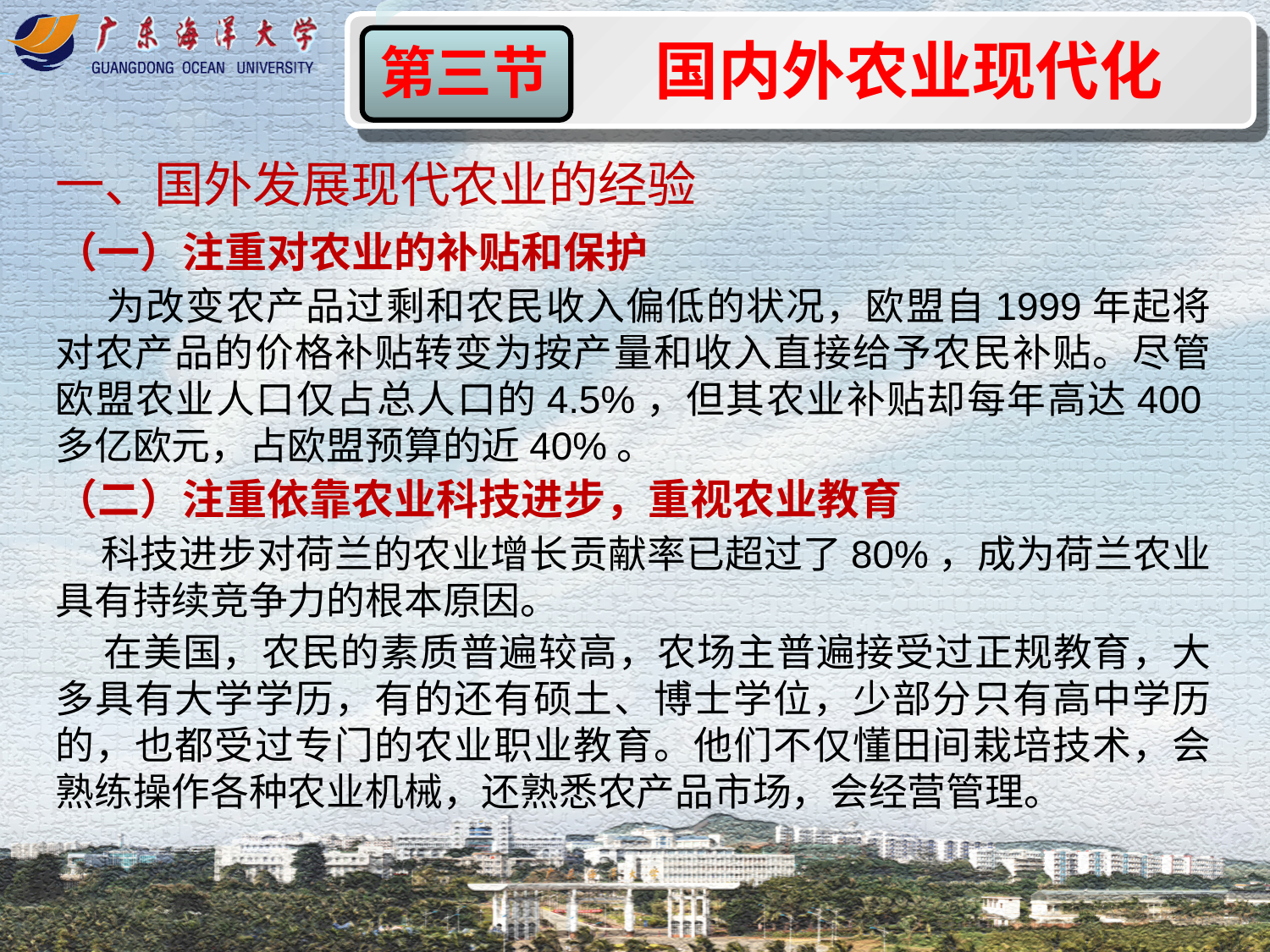

国内外农业现代化

第三节
一、国外发展现代农业的经验
（一）注重对农业的补贴和保护
    为改变农产品过剩和农民收入偏低的状况，欧盟自1999年起将对农产品的价格补贴转变为按产量和收入直接给予农民补贴。尽管欧盟农业人口仅占总人口的4.5%，但其农业补贴却每年高达400多亿欧元，占欧盟预算的近40%。
（二）注重依靠农业科技进步，重视农业教育
    科技进步对荷兰的农业增长贡献率已超过了80%，成为荷兰农业具有持续竞争力的根本原因。
    在美国，农民的素质普遍较高，农场主普遍接受过正规教育，大多具有大学学历，有的还有硕土、博士学位，少部分只有高中学历的，也都受过专门的农业职业教育。他们不仅懂田间栽培技术，会熟练操作各种农业机械，还熟悉农产品市场，会经营管理。